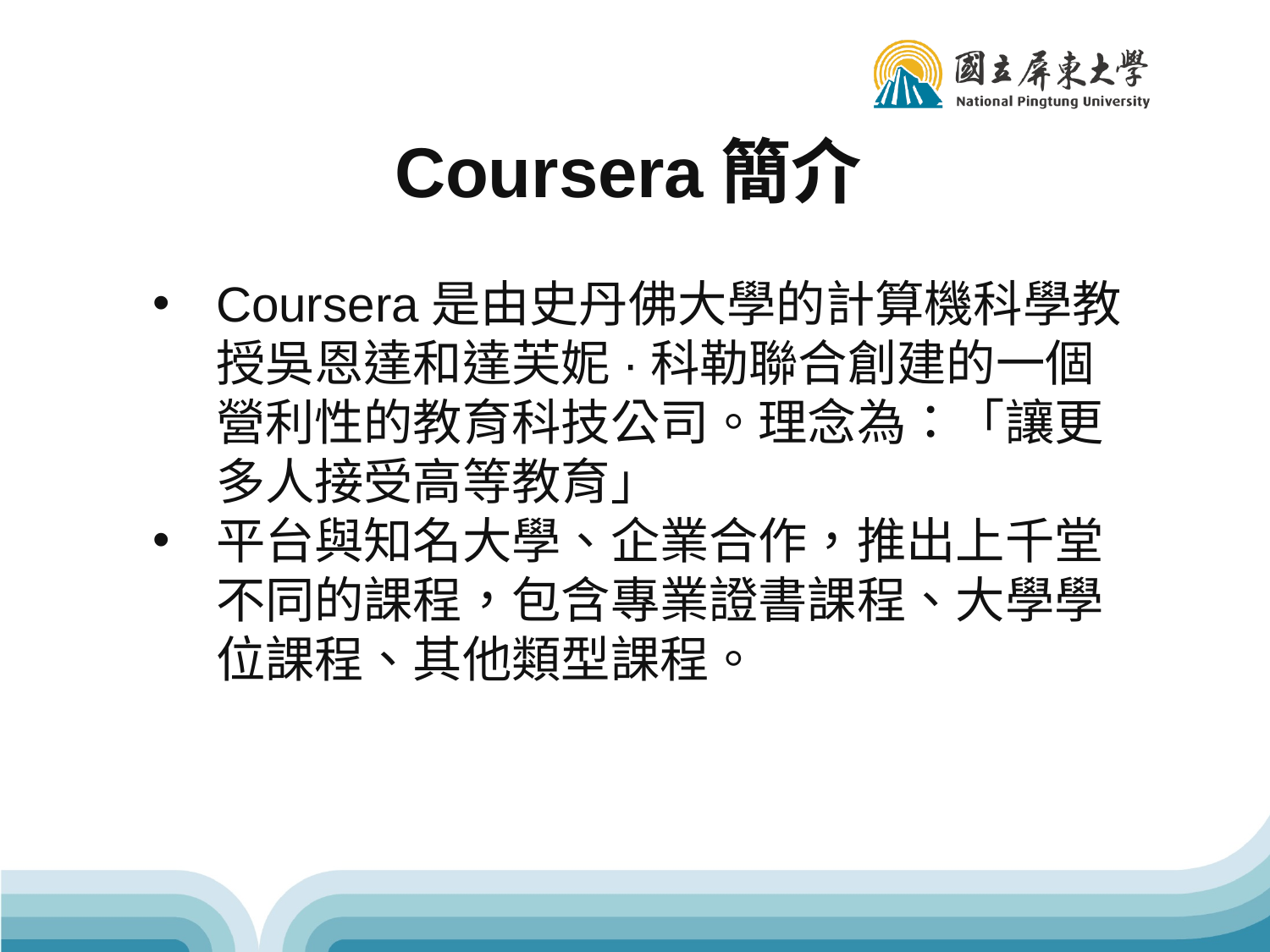

# Coursera簡介
Coursera是由史丹佛大學的計算機科學教授吳恩達和達芙妮·科勒聯合創建的一個營利性的教育科技公司。理念為：「讓更多人接受高等教育」
平台與知名大學、企業合作，推出上千堂不同的課程，包含專業證書課程、大學學位課程、其他類型課程。